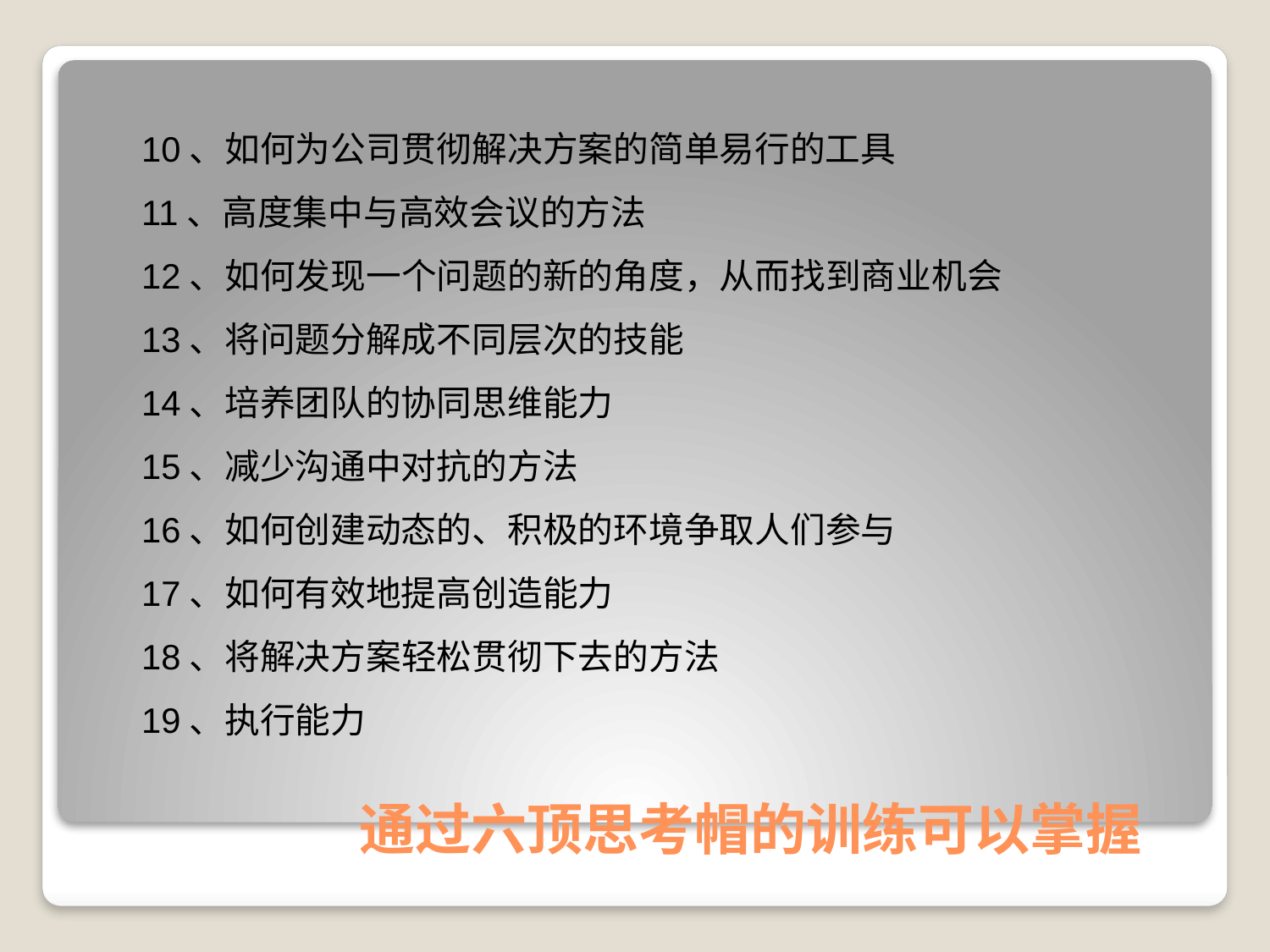

10、如何为公司贯彻解决方案的简单易行的工具
11、高度集中与高效会议的方法
12、如何发现一个问题的新的角度，从而找到商业机会
13、将问题分解成不同层次的技能
14、培养团队的协同思维能力
15、减少沟通中对抗的方法
16、如何创建动态的、积极的环境争取人们参与
17、如何有效地提高创造能力
18、将解决方案轻松贯彻下去的方法
19、执行能力
通过六顶思考帽的训练可以掌握